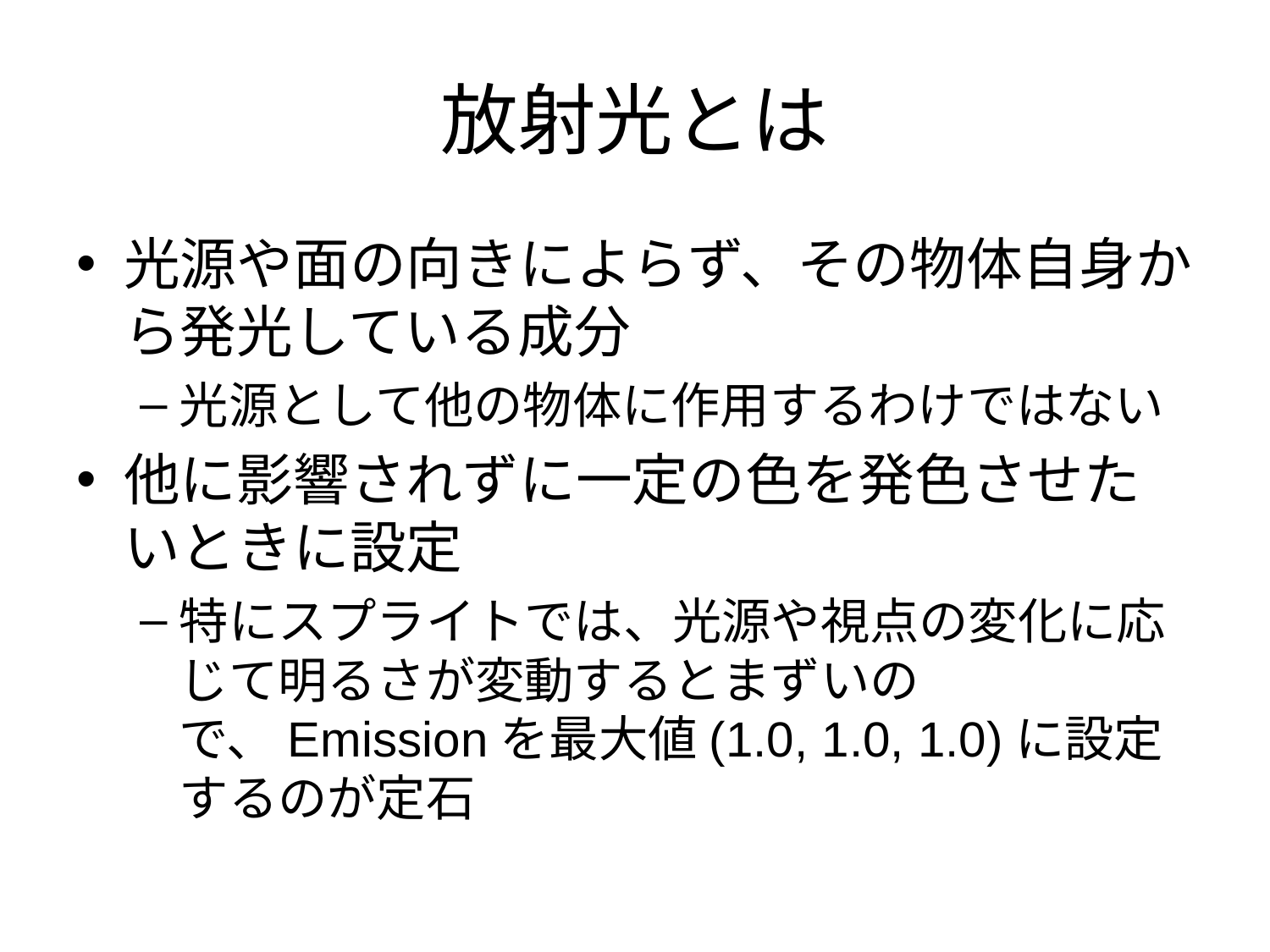

# 放射光とは
光源や面の向きによらず、その物体自身から発光している成分
光源として他の物体に作用するわけではない
他に影響されずに一定の色を発色させたいときに設定
特にスプライトでは、光源や視点の変化に応じて明るさが変動するとまずいので、Emissionを最大値(1.0, 1.0, 1.0)に設定するのが定石